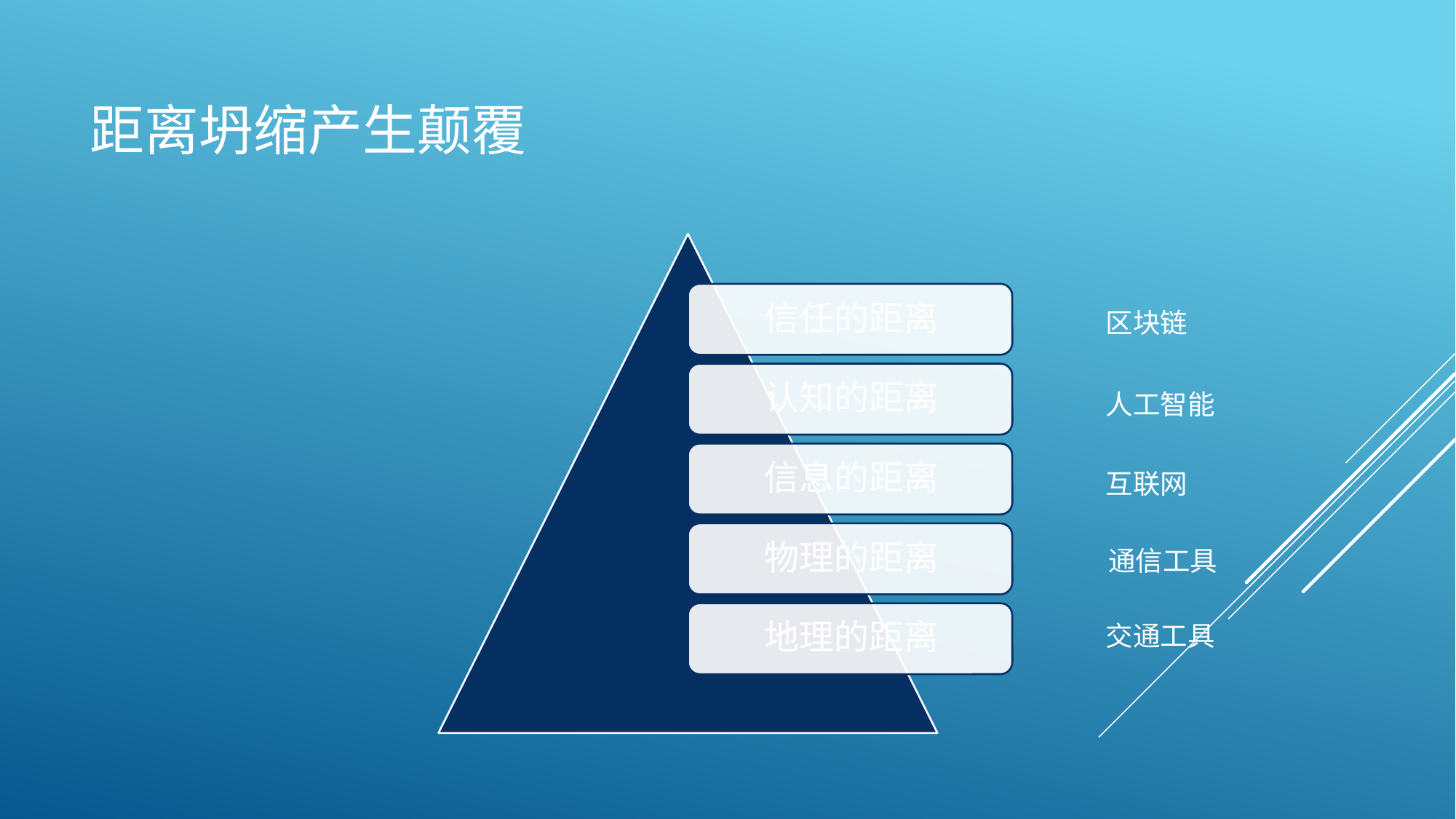

# 距离坍缩产生颠覆
信任的距离
认知的距离
信息的距离
物理的距离
地理的距离
区块链
人工智能
互联网
通信工具
交通工具